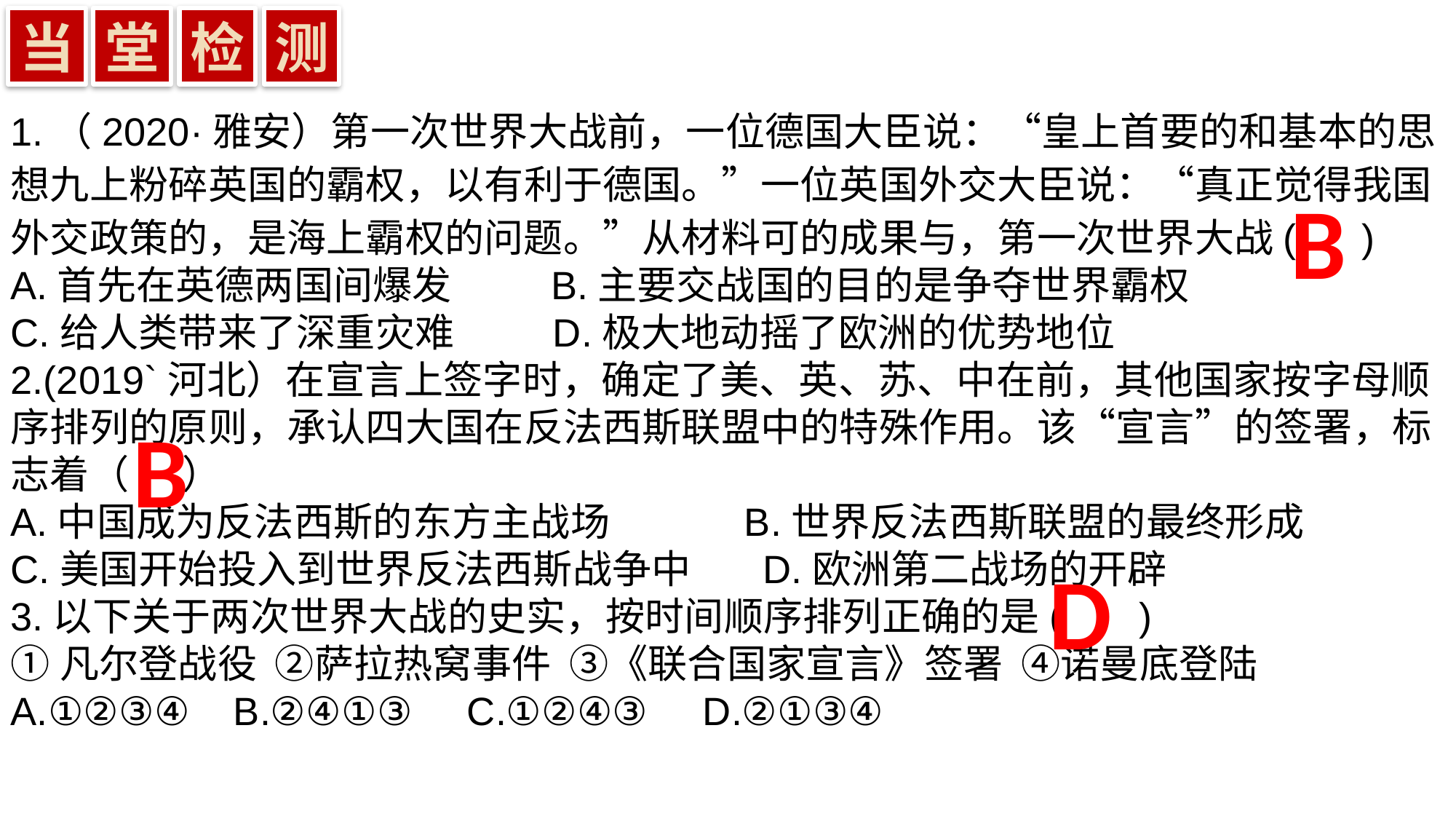

当
堂
检
测
1.（2020·雅安）第一次世界大战前，一位德国大臣说：“皇上首要的和基本的思想九上粉碎英国的霸权，以有利于德国。”一位英国外交大臣说：“真正觉得我国外交政策的，是海上霸权的问题。”从材料可的成果与，第一次世界大战(      )
A.首先在英德两国间爆发          B.主要交战国的目的是争夺世界霸权
C.给人类带来了深重灾难          D.极大地动摇了欧洲的优势地位
2.(2019`河北）在宣言上签字时，确定了美、英、苏、中在前，其他国家按字母顺序排列的原则，承认四大国在反法西斯联盟中的特殊作用。该“宣言”的签署，标志着（      ）
A.中国成为反法西斯的东方主战场              B.世界反法西斯联盟的最终形成
C.美国开始投入到世界反法西斯战争中       D.欧洲第二战场的开辟
3.以下关于两次世界大战的史实，按时间顺序排列正确的是(       )
①凡尔登战役  ②萨拉热窝事件  ③《联合国家宣言》签署  ④诺曼底登陆
A.①②③④    B.②④①③     C.①②④③     D.②①③④
B
B
D